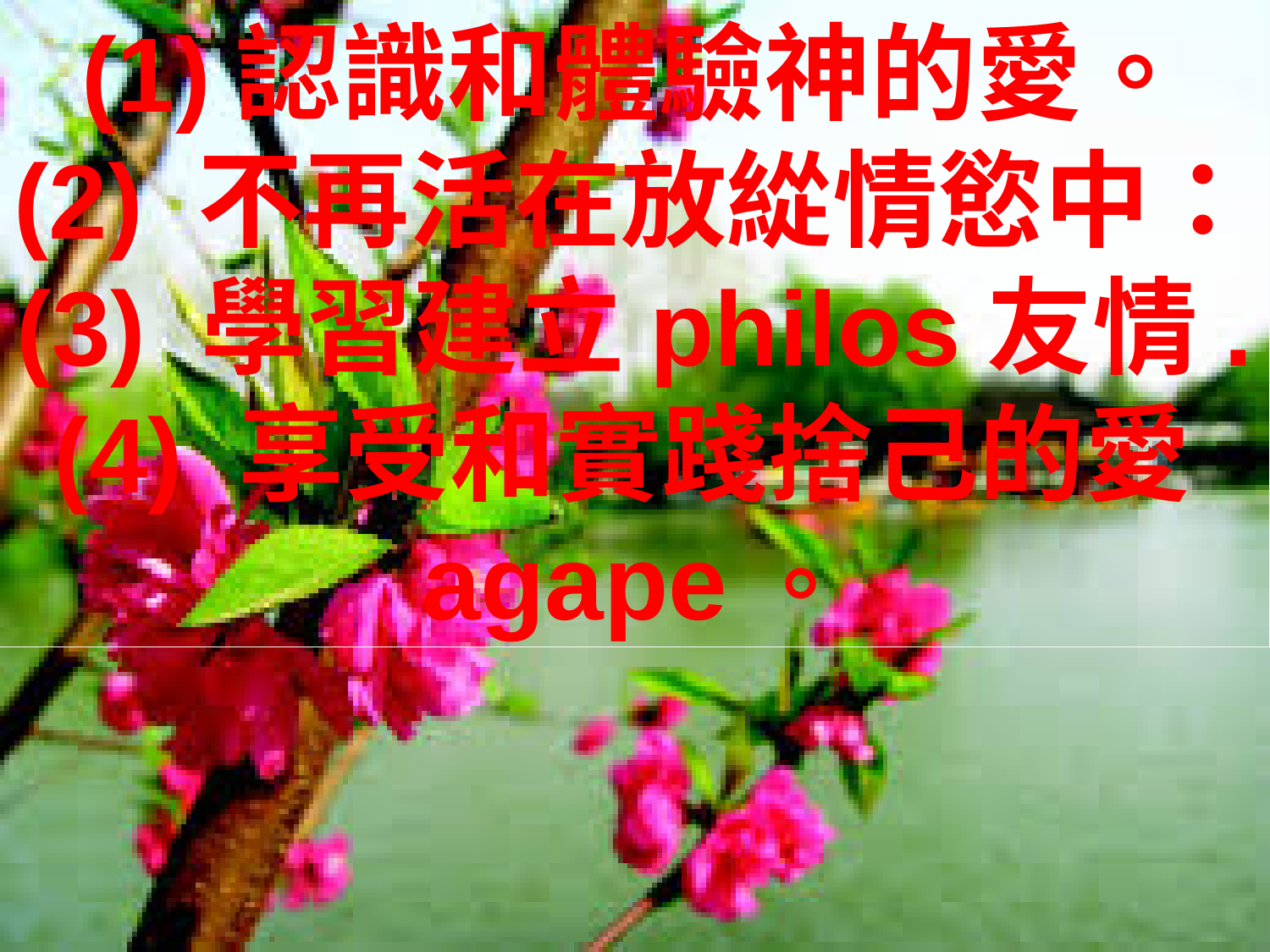

(1)認識和體驗神的愛。
(2) 不再活在放緃情慾中：
(3) 學習建立philos友情.
(4) 享受和實踐捨己的愛agape。